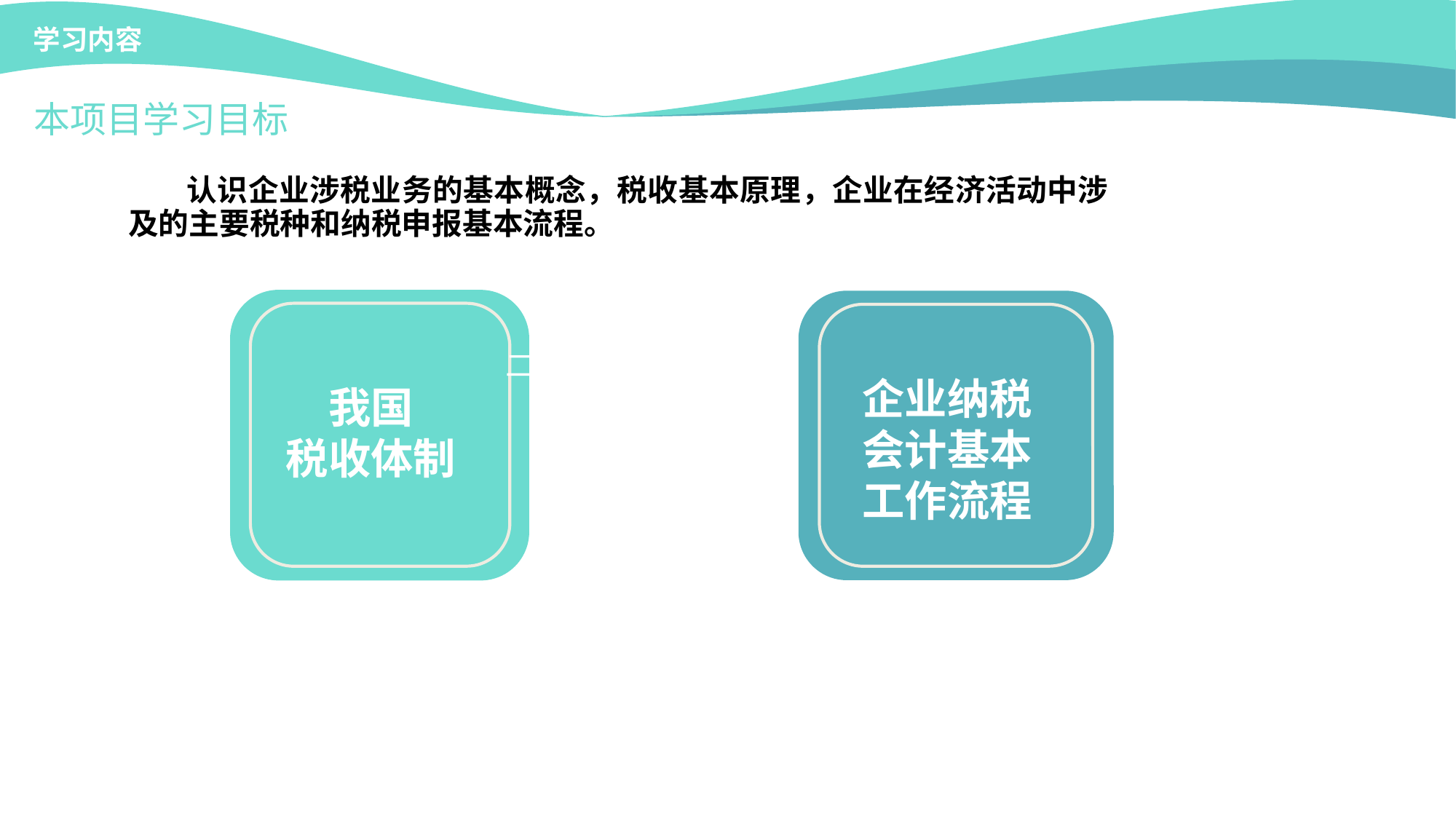

学习内容
本项目学习目标
       认识企业涉税业务的基本概念，税收基本原理，企业在经济活动中涉及的主要税种和纳税申报基本流程。

二
企业纳税
会计基本
工作流程
我国
税收体制
一